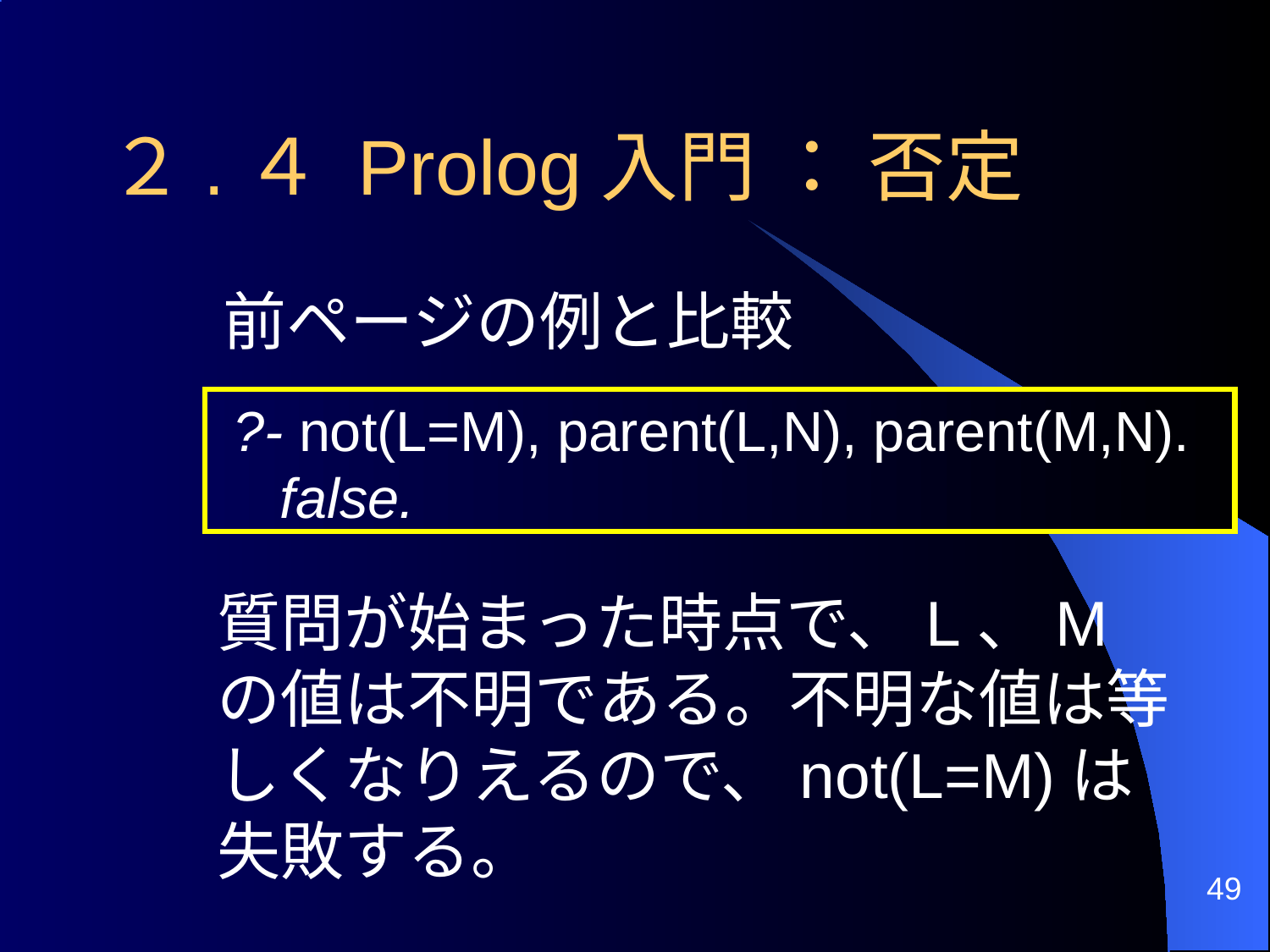

２.４ Prolog入門 ： 否定
	前ページの例と比較
 ?- not(L=M), parent(L,N), parent(M,N).
    false.
質問が始まった時点で、L、Mの値は不明である。不明な値は等しくなりえるので、not(L=M)は失敗する。
49